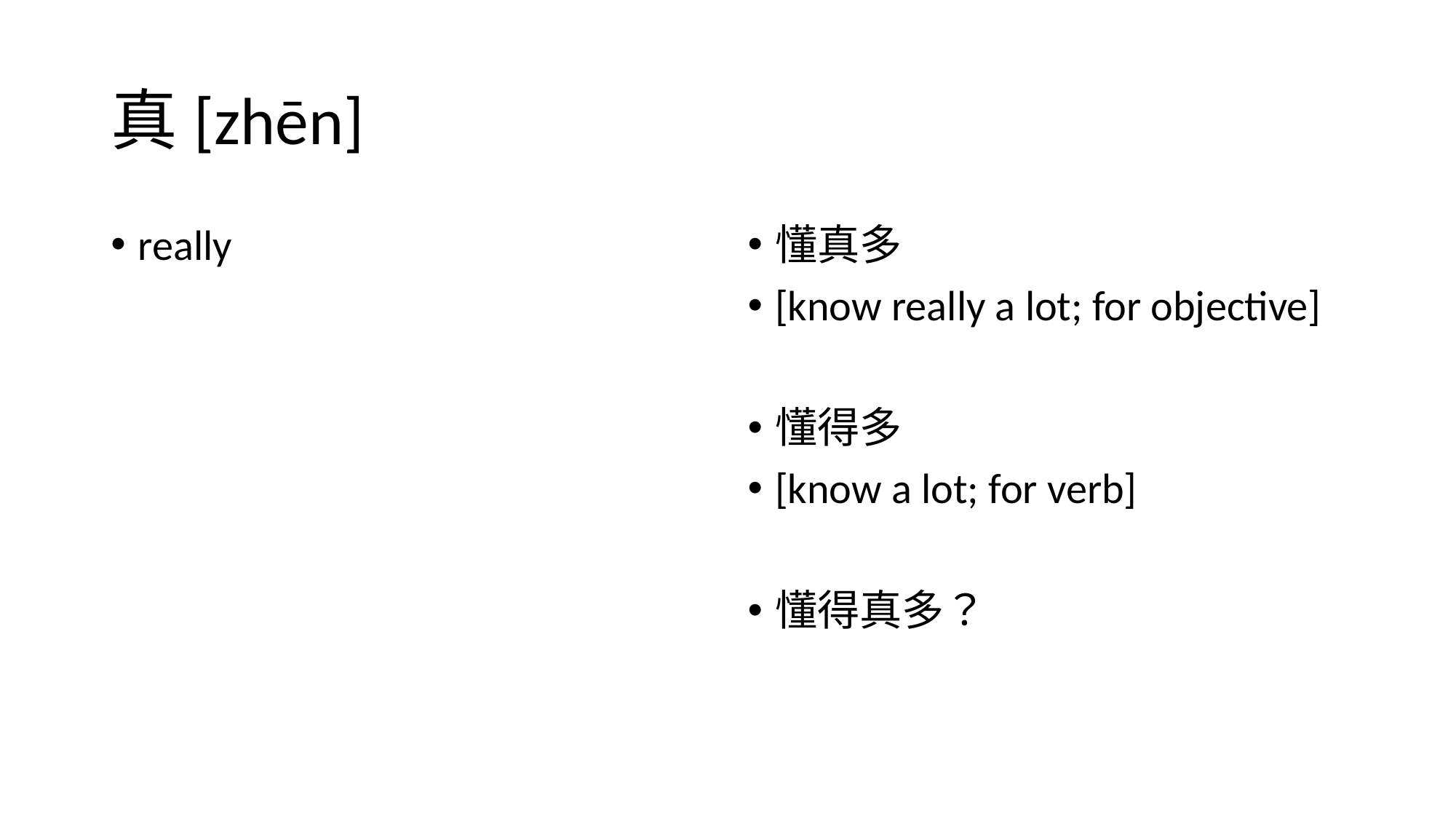

# 真[zhēn]
really
懂真多
[know really a lot; for objective]

懂得多
[know a lot; for verb]

懂得真多？